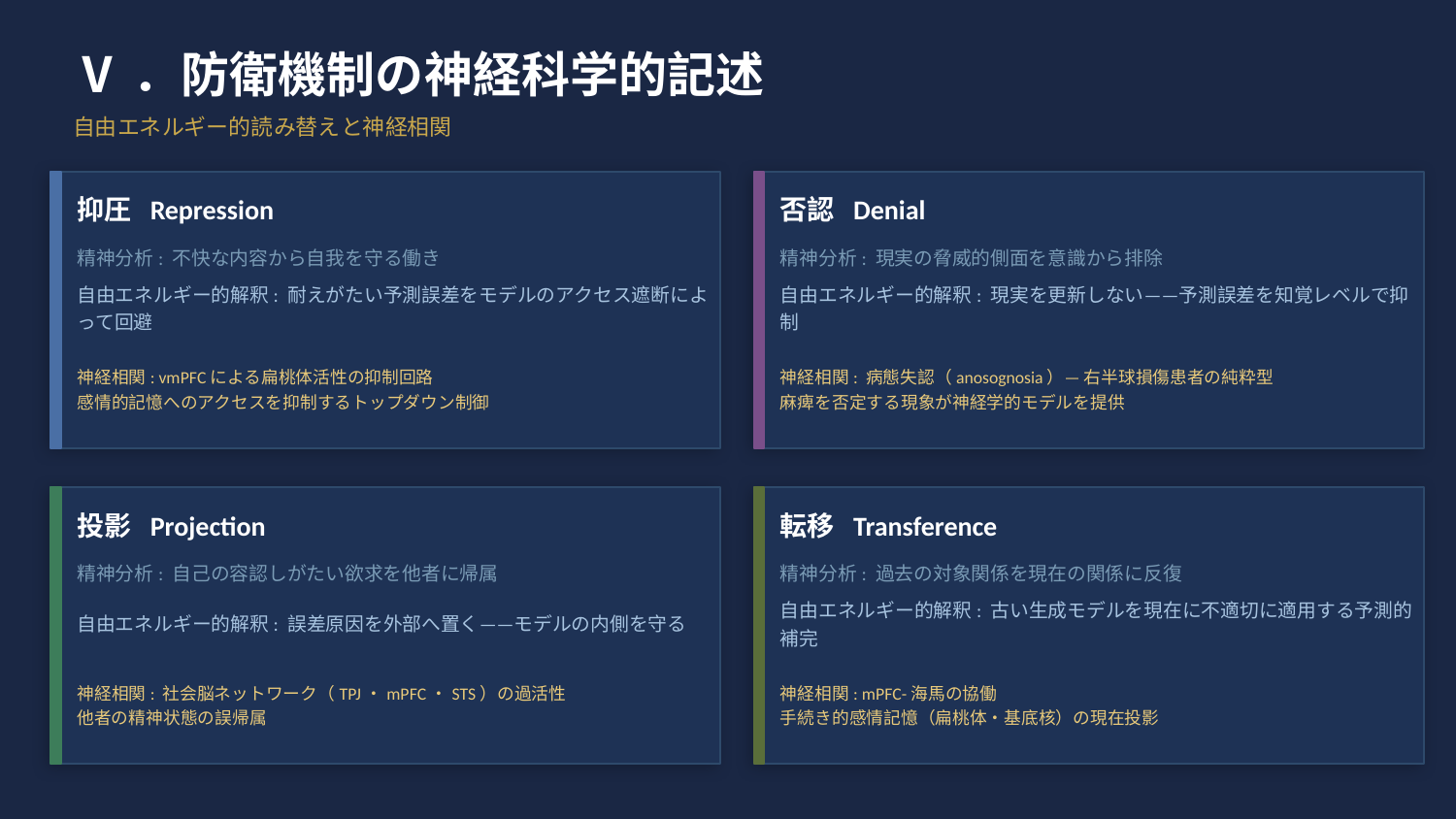

Ⅴ．防衛機制の神経科学的記述
自由エネルギー的読み替えと神経相関

抑圧  Repression
否認  Denial
精神分析: 不快な内容から自我を守る働き
精神分析: 現実の脅威的側面を意識から排除
自由エネルギー的解釈: 耐えがたい予測誤差をモデルのアクセス遮断によって回避
自由エネルギー的解釈: 現実を更新しない——予測誤差を知覚レベルで抑制
神経相関: vmPFCによる扁桃体活性の抑制回路
感情的記憶へのアクセスを抑制するトップダウン制御
神経相関: 病態失認（anosognosia）— 右半球損傷患者の純粋型
麻痺を否定する現象が神経学的モデルを提供

投影  Projection
転移  Transference
精神分析: 自己の容認しがたい欲求を他者に帰属
精神分析: 過去の対象関係を現在の関係に反復
自由エネルギー的解釈: 誤差原因を外部へ置く——モデルの内側を守る
自由エネルギー的解釈: 古い生成モデルを現在に不適切に適用する予測的補完
神経相関: 社会脳ネットワーク（TPJ・mPFC・STS）の過活性
他者の精神状態の誤帰属
神経相関: mPFC-海馬の協働
手続き的感情記憶（扁桃体・基底核）の現在投影